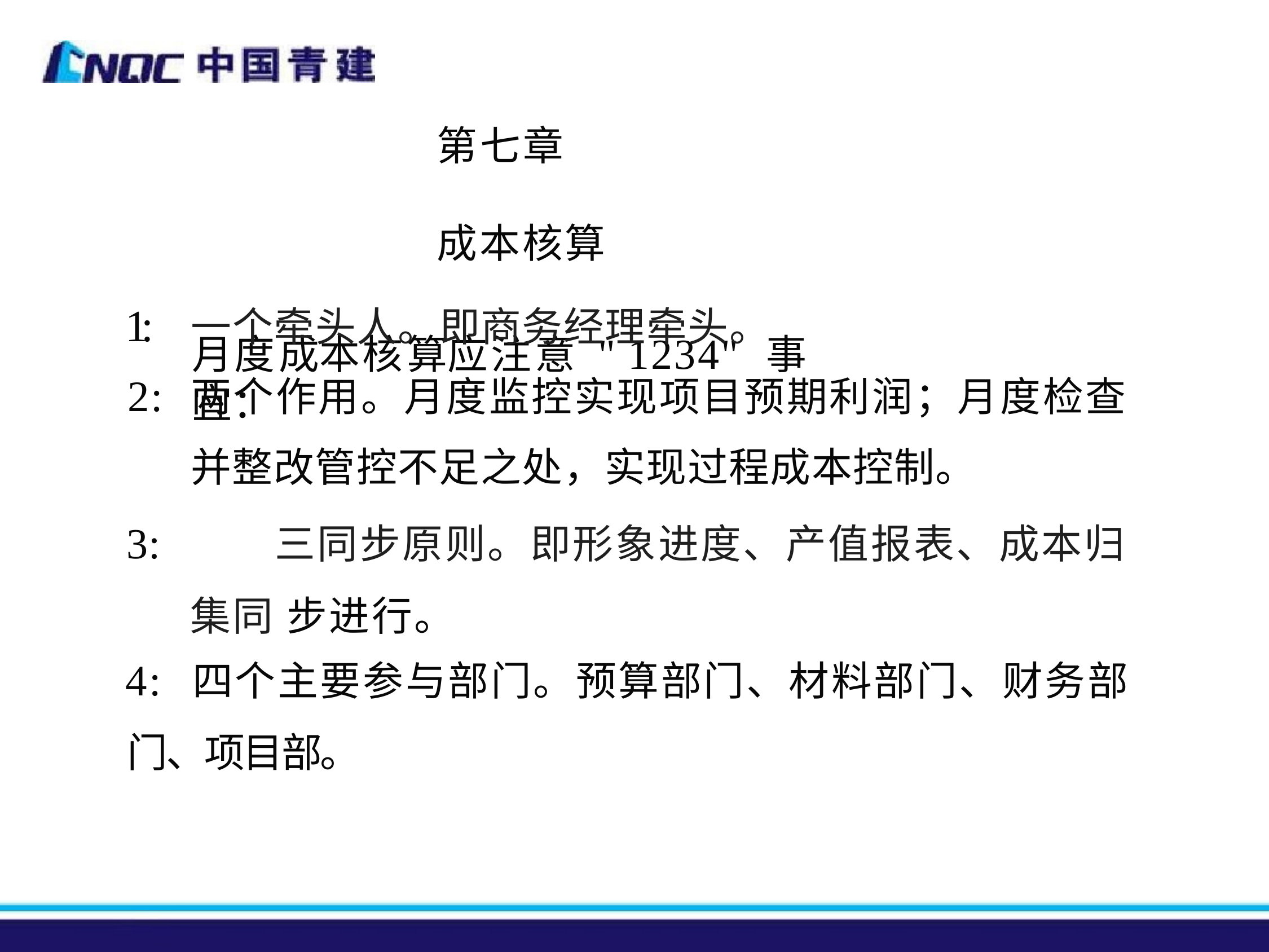

第七章	成本核算

月度成本核算应注意 " 1234" 事宜：
# 1:	一个牵头人。即商务经理牵头。
2:	两个作用。月度监控实现项目预期利润；月度检查 并整改管控不足之处，实现过程成本控制。
3:		三同步原则。即形象进度、产值报表、成本归集同 步进行。
4:	四个主要参与部门。预算部门、材料部门、财务部
门、项目部。